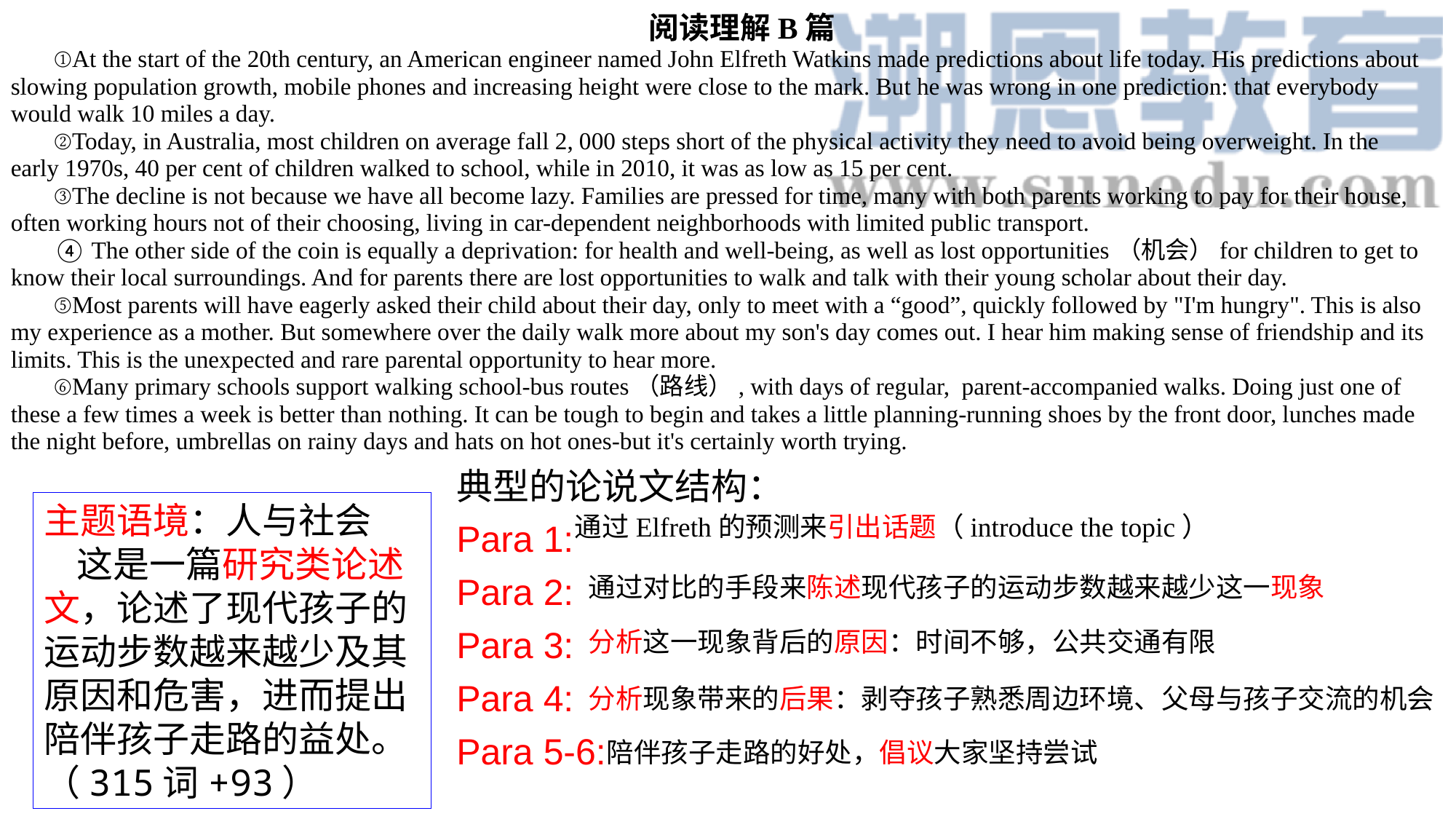

阅读理解B篇
①At the start of the 20th century, an American engineer named John Elfreth Watkins made predictions about life today. His predictions about slowing population growth, mobile phones and increasing height were close to the mark. But he was wrong in one prediction: that everybody would walk 10 miles a day.
②Today, in Australia, most children on average fall 2, 000 steps short of the physical activity they need to avoid being overweight. In the early 1970s, 40 per cent of children walked to school, while in 2010, it was as low as 15 per cent.
③The decline is not because we have all become lazy. Families are pressed for time, many with both parents working to pay for their house, often working hours not of their choosing, living in car-dependent neighborhoods with limited public transport.
④ The other side of the coin is equally a deprivation: for health and well-being, as well as lost opportunities（机会）for children to get to know their local surroundings. And for parents there are lost opportunities to walk and talk with their young scholar about their day.
⑤Most parents will have eagerly asked their child about their day, only to meet with a “good”, quickly followed by "I'm hungry". This is also my experience as a mother. But somewhere over the daily walk more about my son's day comes out. I hear him making sense of friendship and its limits. This is the unexpected and rare parental opportunity to hear more.
⑥Many primary schools support walking school-bus routes（路线）, with days of regular,  parent-accompanied walks. Doing just one of these a few times a week is better than nothing. It can be tough to begin and takes a little planning-running shoes by the front door, lunches made the night before, umbrellas on rainy days and hats on hot ones-but it's certainly worth trying.
典型的论说文结构：
Para 1:
Para 2:
Para 3:
Para 4:
Para 5-6:

主题语境：人与社会
   这是一篇研究类论述文，论述了现代孩子的运动步数越来越少及其原因和危害，进而提出陪伴孩子走路的益处。（315词+93）
通过Elfreth的预测来引出话题（introduce the topic）
通过对比的手段来陈述现代孩子的运动步数越来越少这一现象
分析这一现象背后的原因：时间不够，公共交通有限
分析现象带来的后果：剥夺孩子熟悉周边环境、父母与孩子交流的机会
陪伴孩子走路的好处，倡议大家坚持尝试